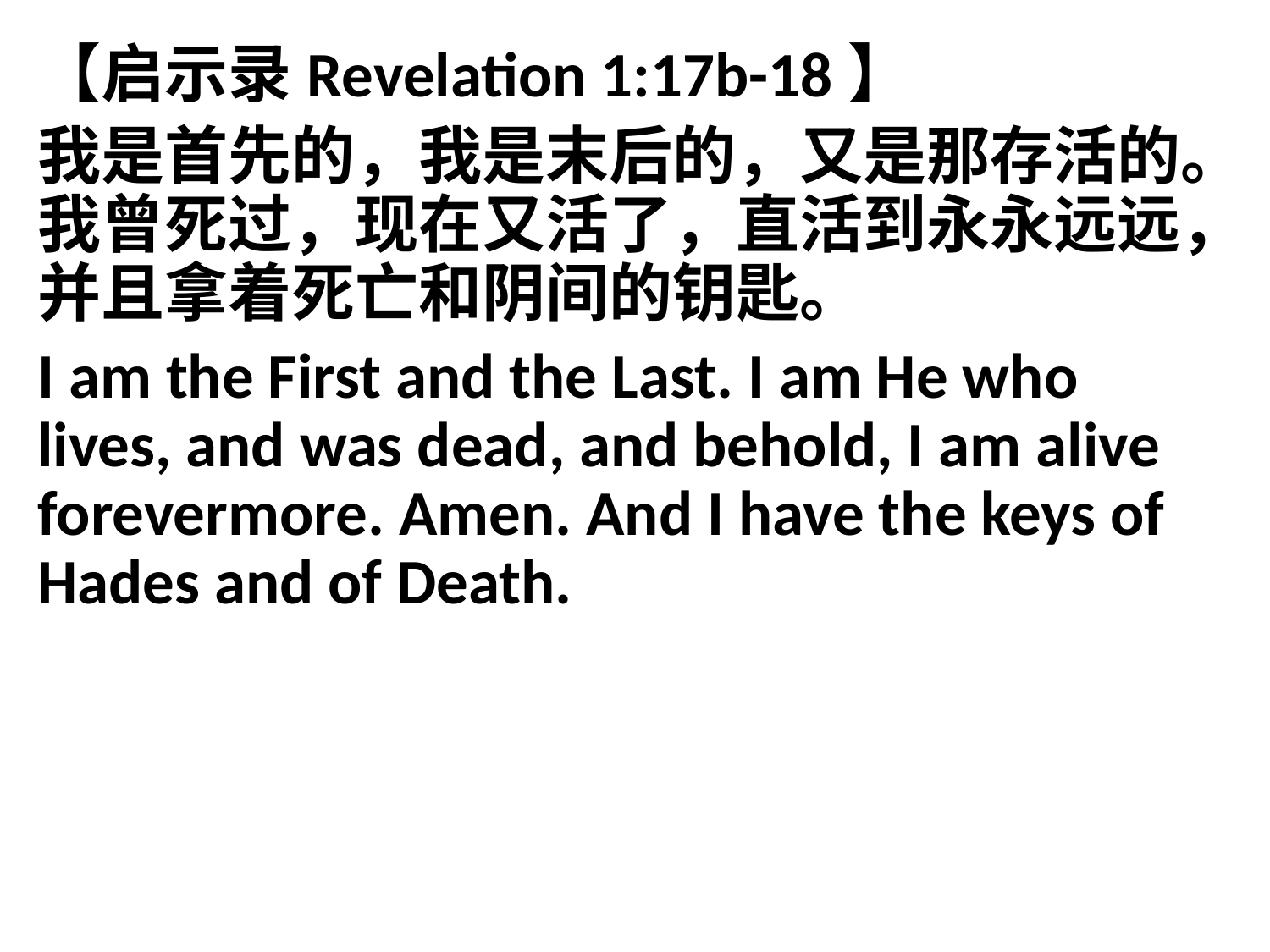

【启示录Revelation 1:17b-18】
我是首先的，我是末后的，又是那存活的。我曾死过，现在又活了，直活到永永远远，并且拿着死亡和阴间的钥匙。
I am the First and the Last. I am He who lives, and was dead, and behold, I am alive forevermore. Amen. And I have the keys of Hades and of Death.